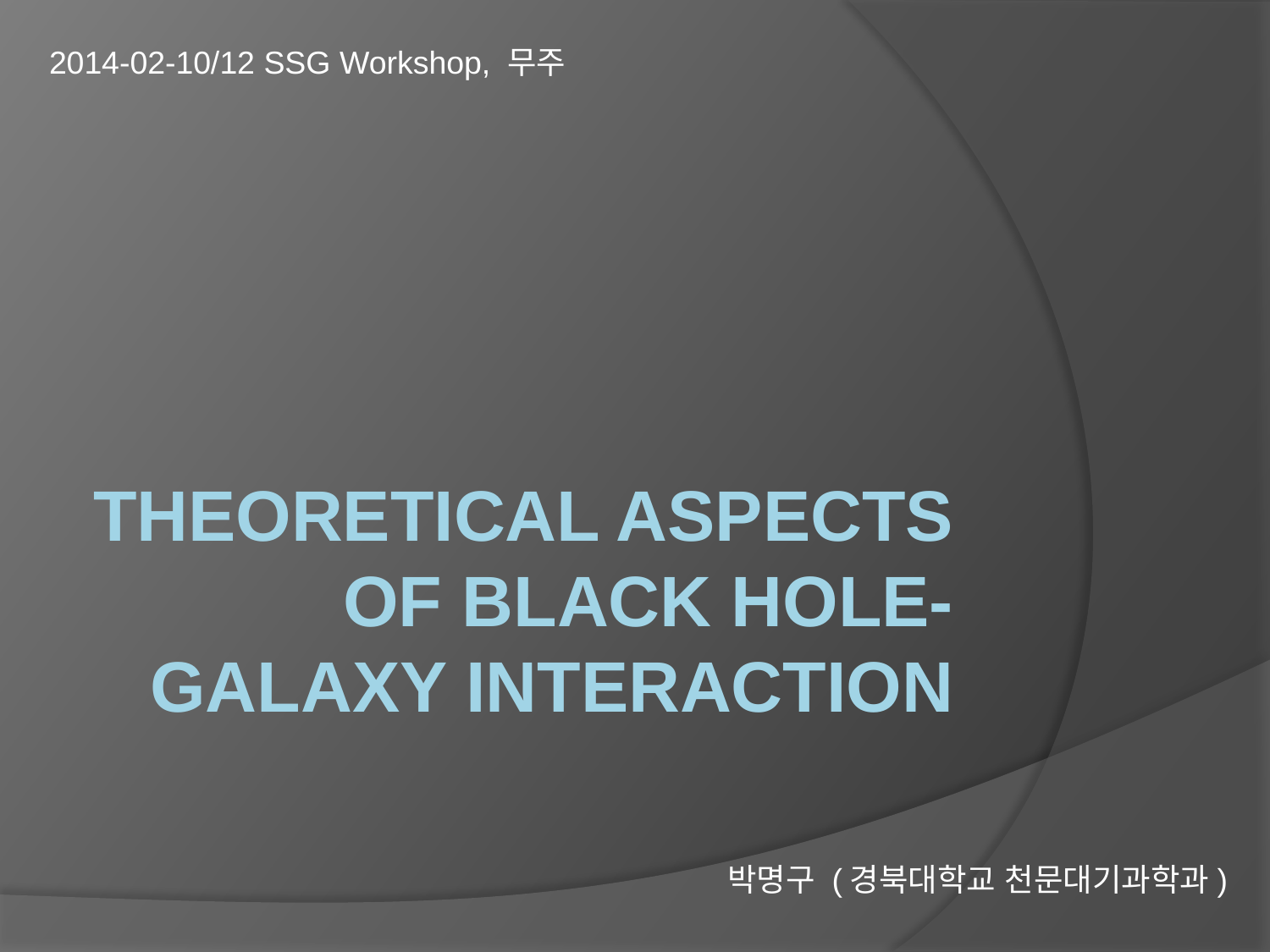

2014-02-10/12 SSG Workshop, 무주
# Theoretical Aspects of Black hole-Galaxy Interaction
 박명구 (경북대학교 천문대기과학과)